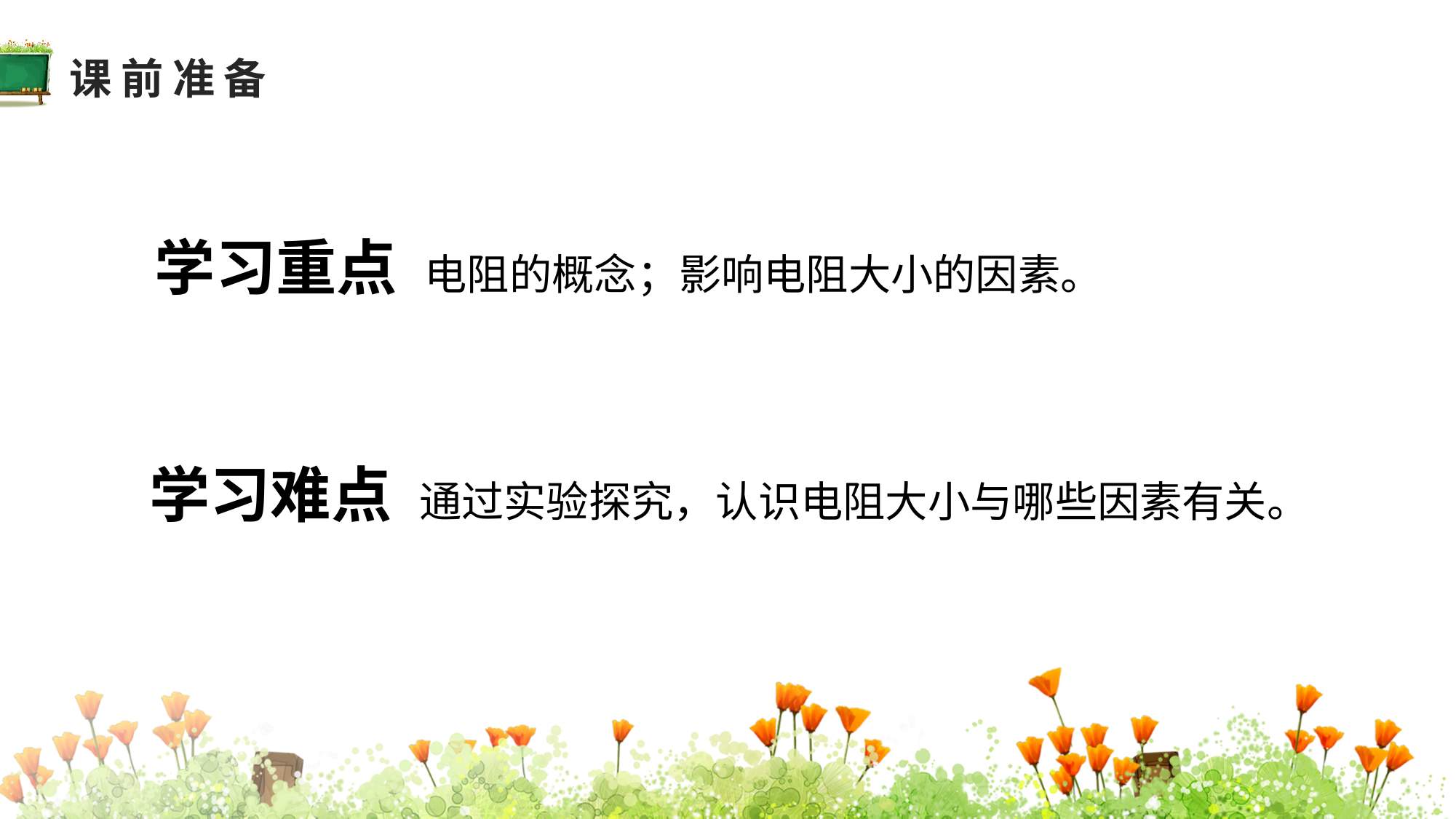

课前准备
学习重点  电阻的概念；影响电阻大小的因素。
教学分析
学习难点  通过实验探究，认识电阻大小与哪些因素有关。